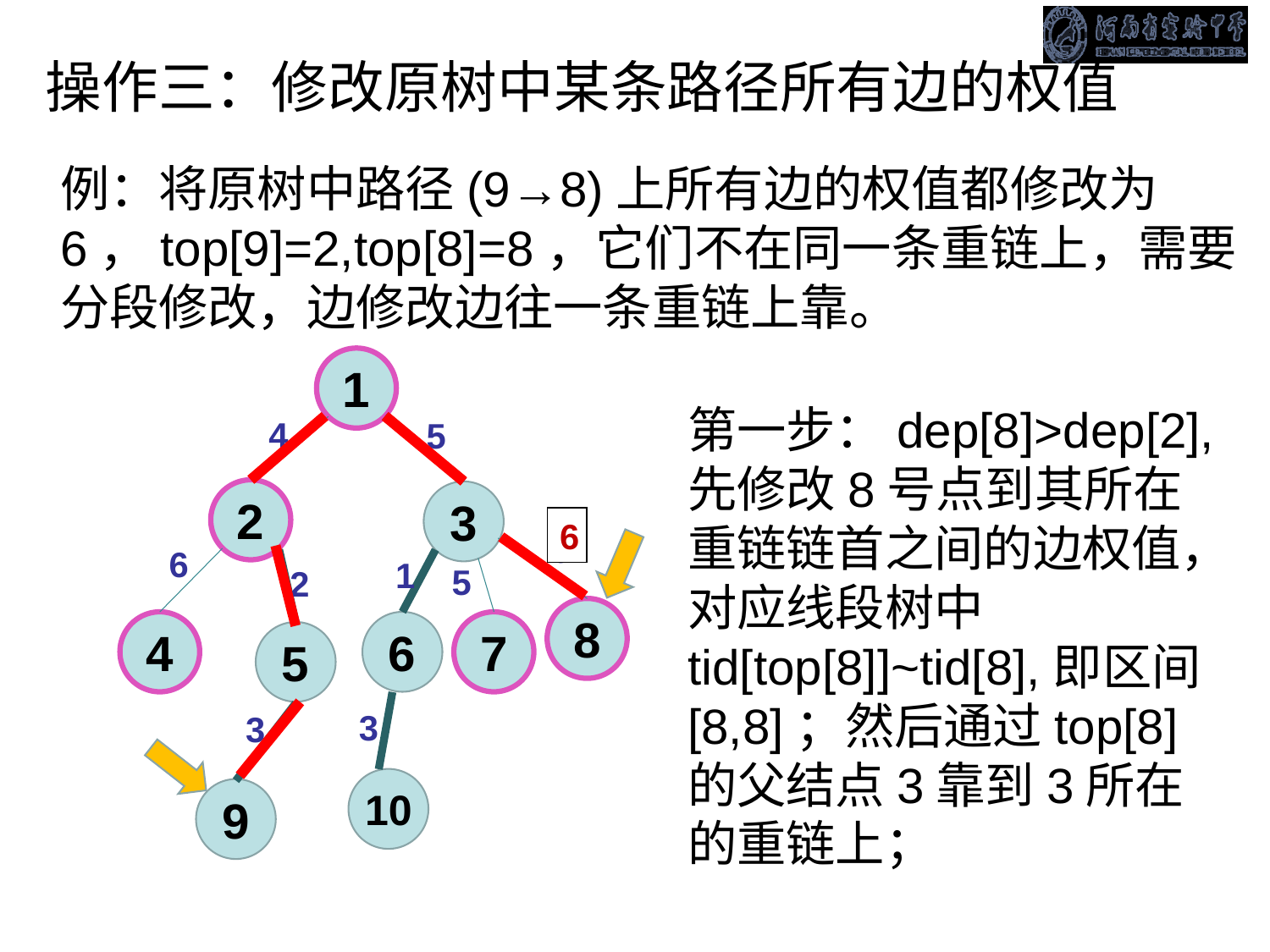

操作三：修改原树中某条路径所有边的权值
例：将原树中路径(9→8)上所有边的权值都修改为6，top[9]=2,top[8]=8，它们不在同一条重链上，需要分段修改，边修改边往一条重链上靠。
1
4
5
2
3
9
6
1
5
2
8
4
6
7
5
3
3
10
9
第一步：dep[8]>dep[2],先修改8号点到其所在重链链首之间的边权值，对应线段树中tid[top[8]]~tid[8],即区间[8,8]；然后通过top[8]的父结点3靠到3所在的重链上；
6